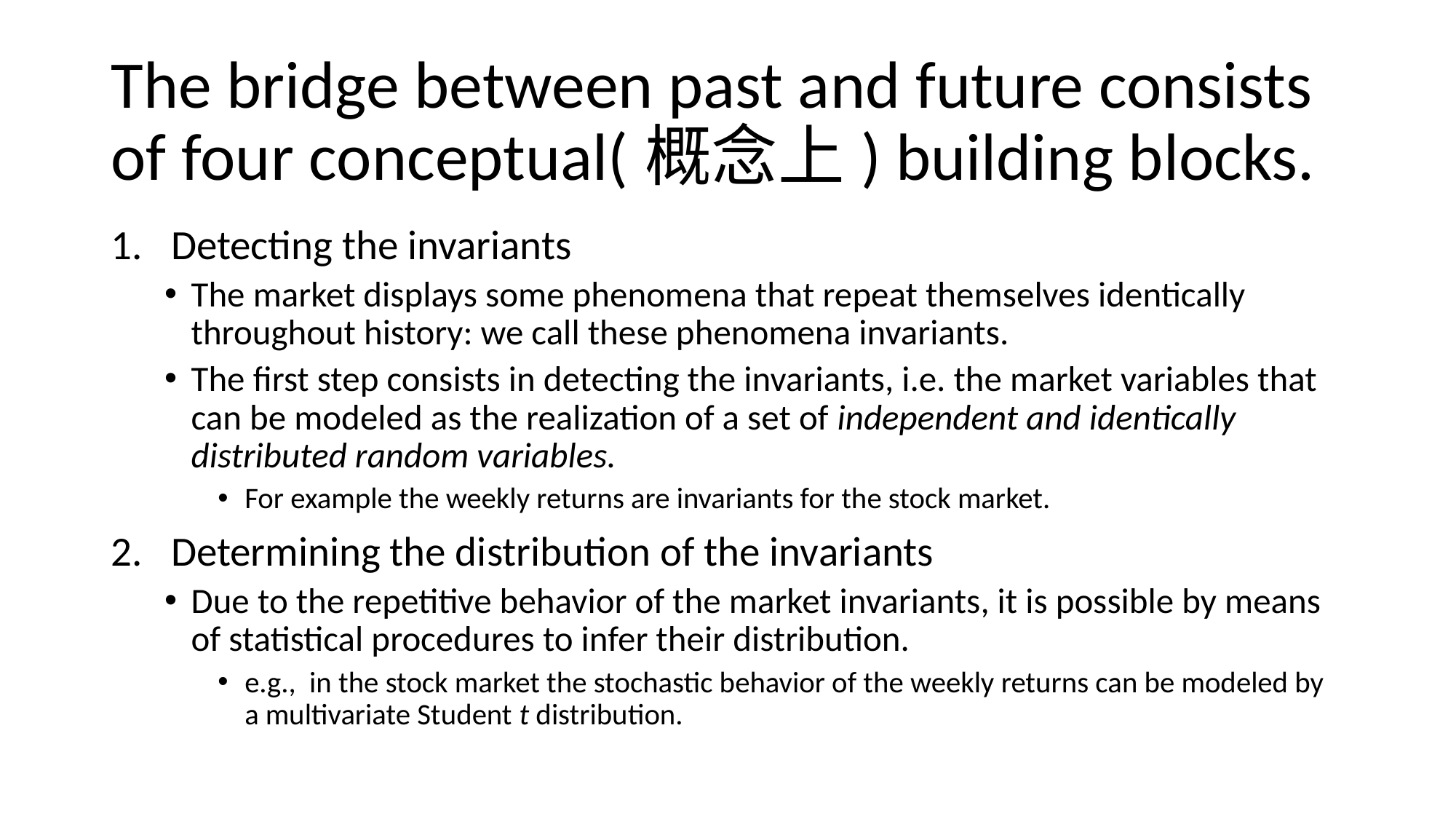

# The bridge between past and future consists of four conceptual(概念上) building blocks.
Detecting the invariants
The market displays some phenomena that repeat themselves identically throughout history: we call these phenomena invariants.
The ﬁrst step consists in detecting the invariants, i.e. the market variables that can be modeled as the realization of a set of independent and identically distributed random variables.
For example the weekly returns are invariants for the stock market.
Determining the distribution of the invariants
Due to the repetitive behavior of the market invariants, it is possible by means of statistical procedures to infer their distribution.
e.g.,  in the stock market the stochastic behavior of the weekly returns can be modeled by a multivariate Student t distribution.